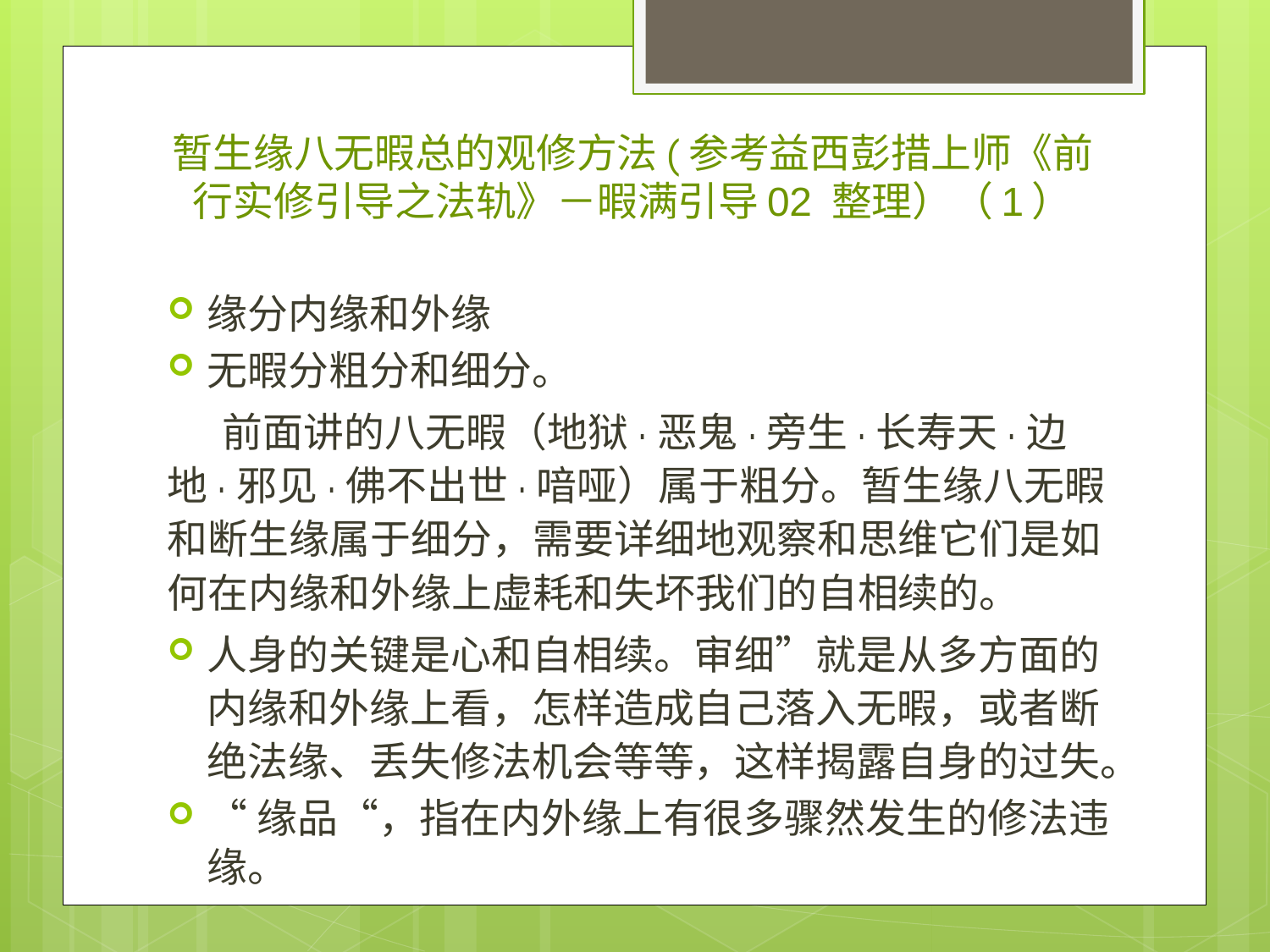

# 暂生缘八无暇总的观修方法(参考益西彭措上师《前行实修引导之法轨》－暇满引导02 整理）（1）

缘分内缘和外缘
无暇分粗分和细分。
     前面讲的八无暇（地狱·恶鬼·旁生·长寿天·边地·邪见·佛不出世·喑哑）属于粗分。暂生缘八无暇和断生缘属于细分，需要详细地观察和思维它们是如何在内缘和外缘上虚耗和失坏我们的自相续的。
人身的关键是心和自相续。审细”就是从多方面的内缘和外缘上看，怎样造成自己落入无暇，或者断绝法缘、丢失修法机会等等，这样揭露自身的过失。
“缘品“，指在内外缘上有很多骤然发生的修法违缘。